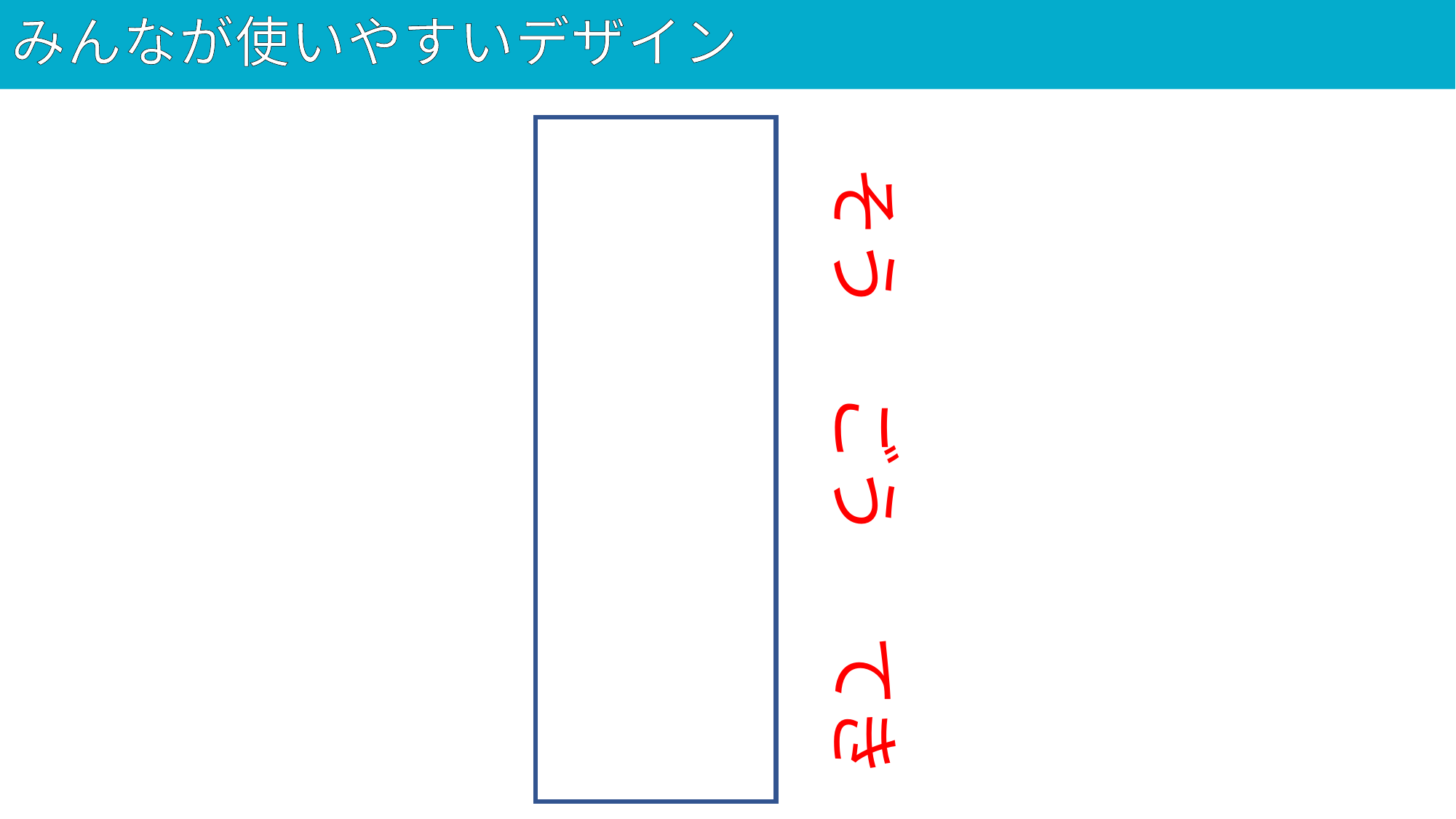

# みんなが使いやすいデザイン
62
総合的

そう
ごう
てき